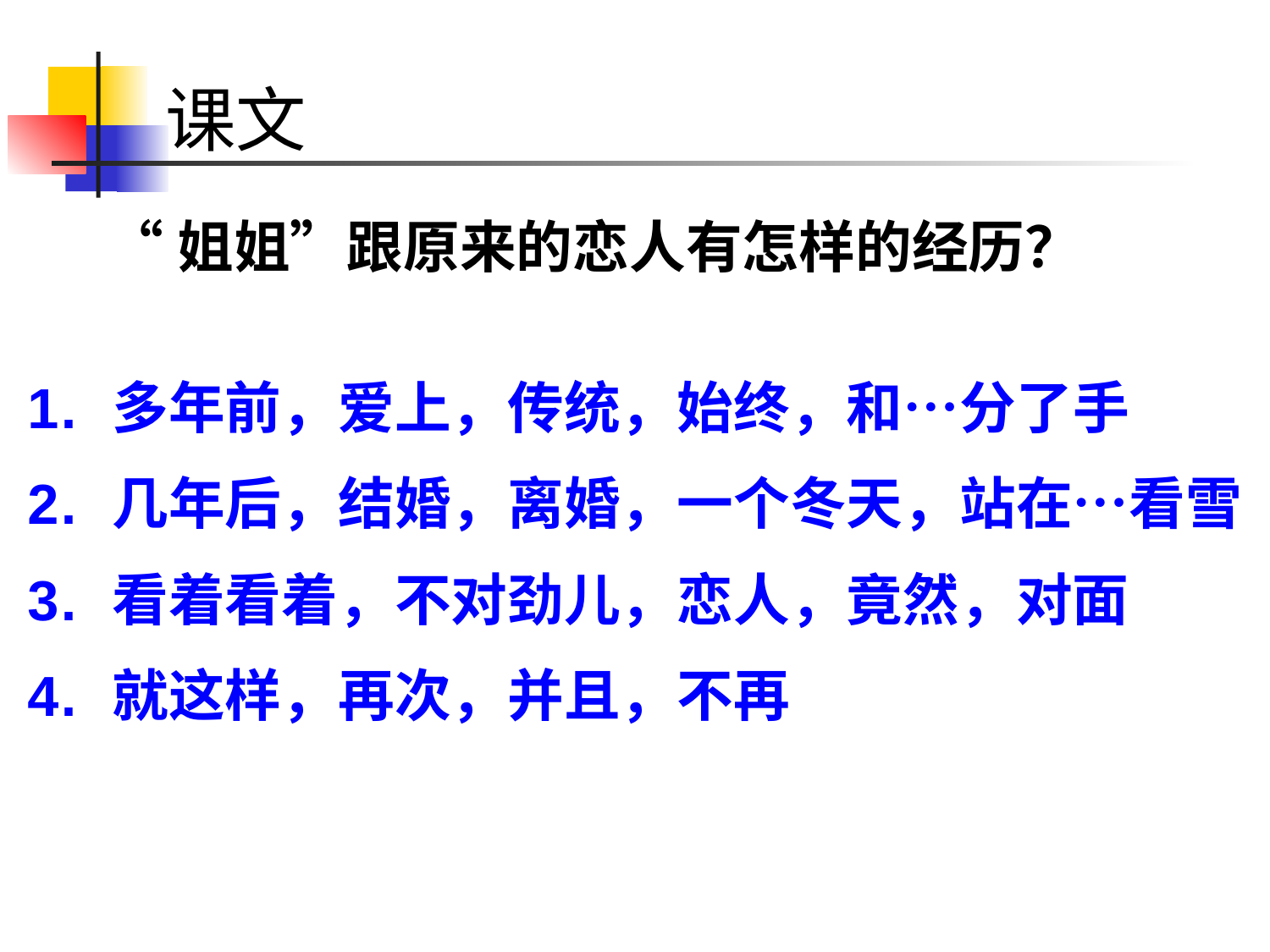

# 课文
“姐姐”跟原来的恋人有怎样的经历？
多年前，爱上，传统，始终，和…分了手
几年后，结婚，离婚，一个冬天，站在…看雪
看着看着，不对劲儿，恋人，竟然，对面
就这样，再次，并且，不再